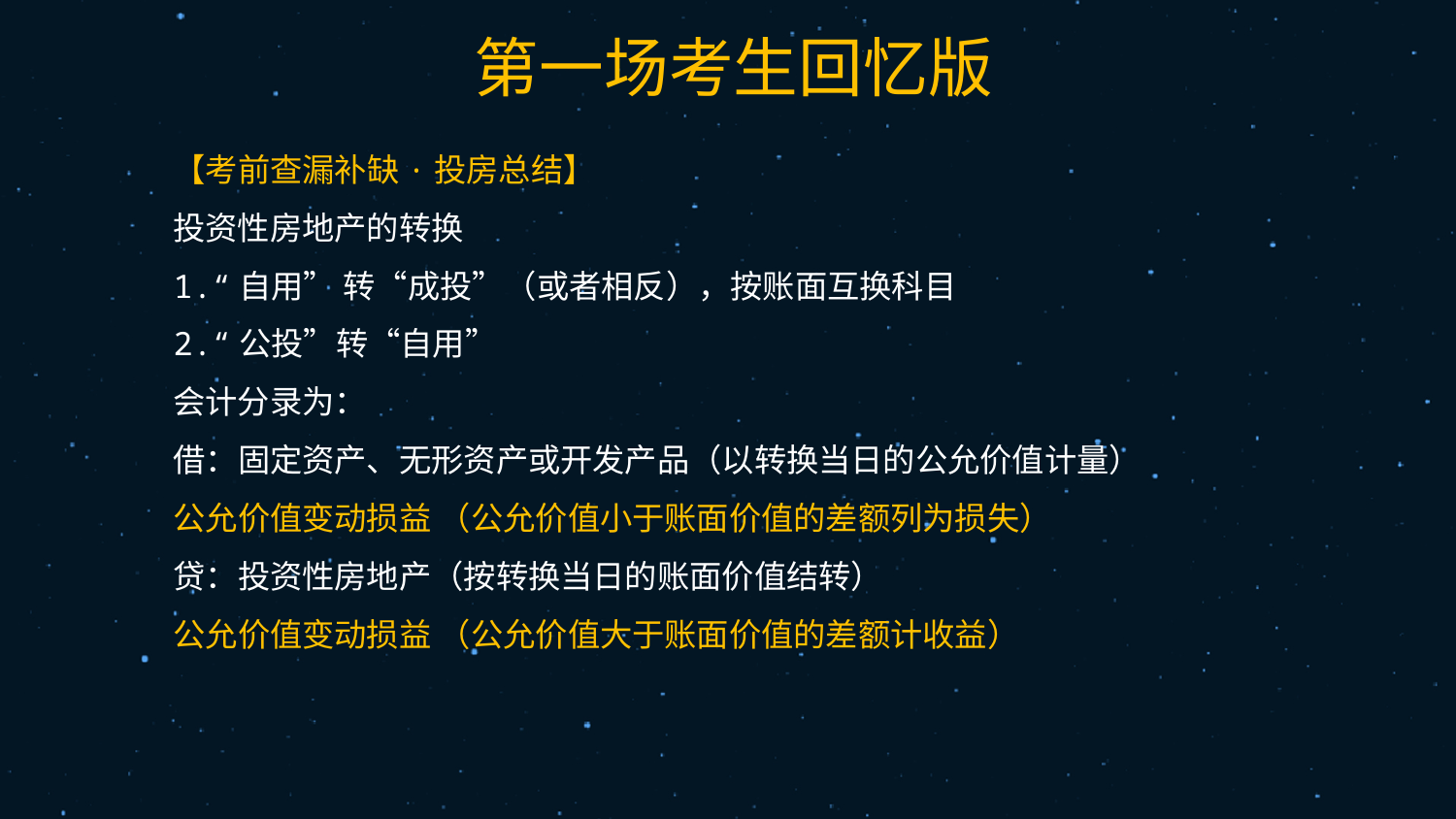

31
【考前查漏补缺·投房总结】
投资性房地产的转换
1.“自用” 转“成投”（或者相反），按账面互换科目
2.“公投”转“自用”
会计分录为：
借：固定资产、无形资产或开发产品（以转换当日的公允价值计量）
公允价值变动损益 （公允价值小于账面价值的差额列为损失）
贷：投资性房地产（按转换当日的账面价值结转）
公允价值变动损益 （公允价值大于账面价值的差额计收益）